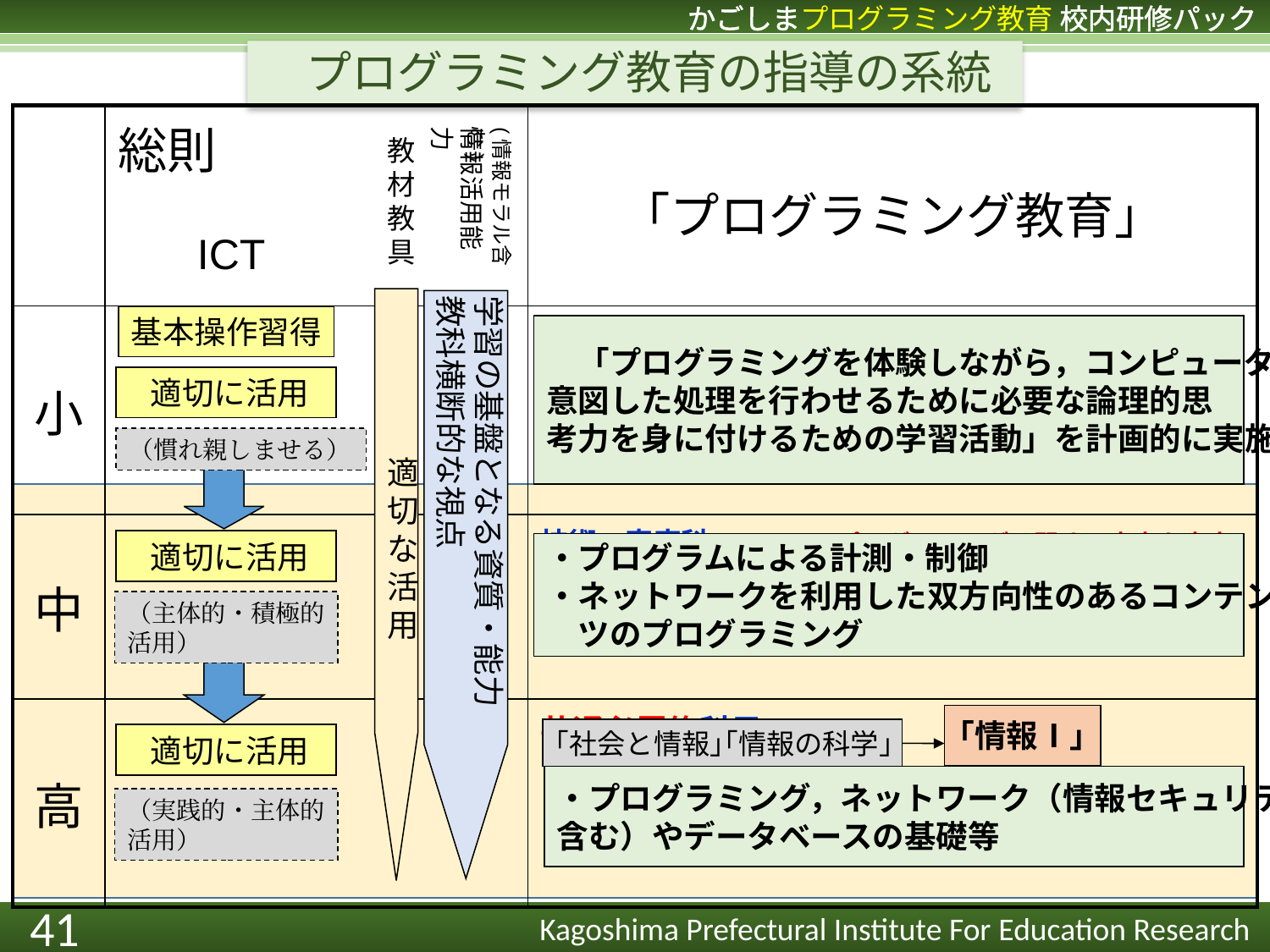

# プログラミング教育の指導の系統
|  | 総則 | 「プログラミング教育」 |
| --- | --- | --- |
| 小 |  | ※各教科等の特質に応じて |
| 中 |  | 技術・家庭科（技術分野）プログラミングに関する内容を充実 |
| 高 |  | 共通必履修科目 |
情報活用能力
(情報モラル含む)
教材
教具
ICT
基本操作習得
  適切に活用
（慣れ親しませる）

  適切に活用
（主体的・積極的
活用）

  適切に活用
（実践的・主体的
活用）
学習の基盤となる資質・能力
教科横断的な視点
　「プログラミングを体験しながら，コンピュータに
意図した処理を行わせるために必要な論理的思
考力を身に付けるための学習活動」を計画的に実施

・プログラムによる計測・制御
・ネットワークを利用した双方向性のあるコンテン
　ツのプログラミング

適
切
な
活
用
｢情報Ⅰ｣
｢社会と情報｣｢情報の科学｣

・プログラミング，ネットワーク（情報セキュリティを
含む）やデータベースの基礎等
41